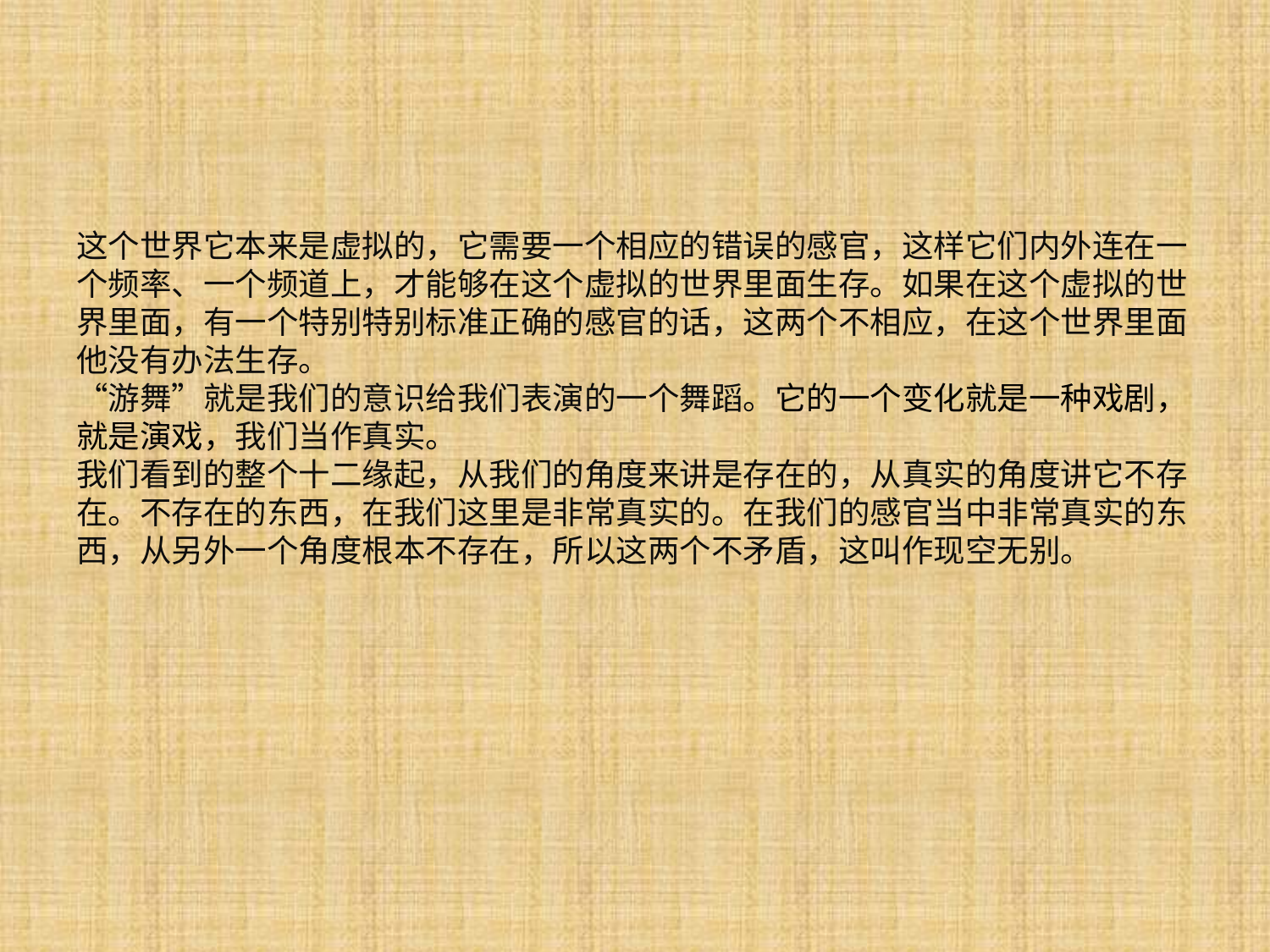

# 这个世界它本来是虚拟的，它需要一个相应的错误的感官，这样它们内外连在一个频率、一个频道上，才能够在这个虚拟的世界里面生存。如果在这个虚拟的世界里面，有一个特别特别标准正确的感官的话，这两个不相应，在这个世界里面他没有办法生存。 “游舞”就是我们的意识给我们表演的一个舞蹈。它的一个变化就是一种戏剧，就是演戏，我们当作真实。 我们看到的整个十二缘起，从我们的角度来讲是存在的，从真实的角度讲它不存在。不存在的东西，在我们这里是非常真实的。在我们的感官当中非常真实的东西，从另外一个角度根本不存在，所以这两个不矛盾，这叫作现空无别。